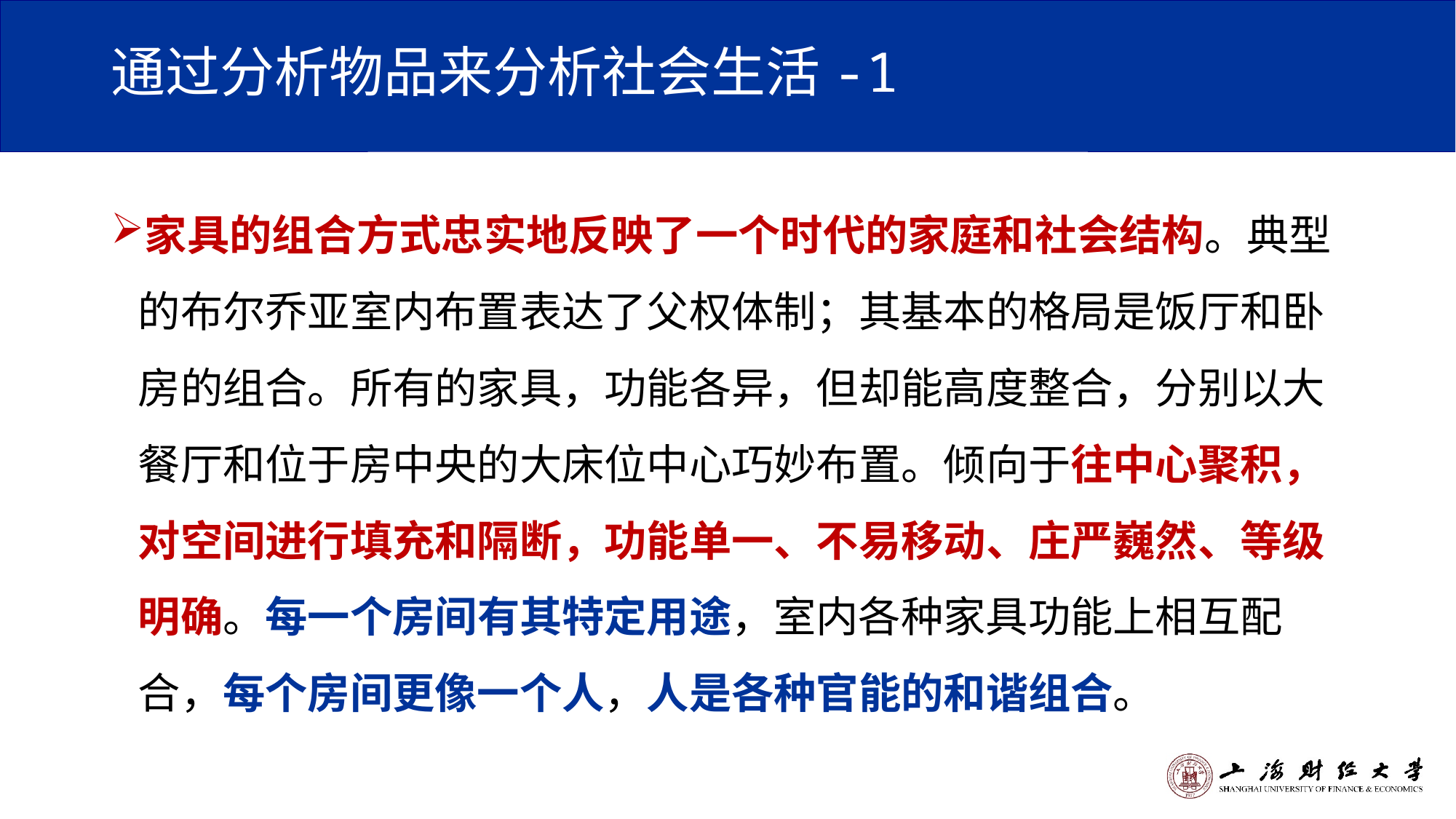

# 通过分析物品来分析社会生活-1
家具的组合方式忠实地反映了一个时代的家庭和社会结构。典型的布尔乔亚室内布置表达了父权体制；其基本的格局是饭厅和卧房的组合。所有的家具，功能各异，但却能高度整合，分别以大餐厅和位于房中央的大床位中心巧妙布置。倾向于往中心聚积，对空间进行填充和隔断，功能单一、不易移动、庄严巍然、等级明确。每一个房间有其特定用途，室内各种家具功能上相互配合，每个房间更像一个人，人是各种官能的和谐组合。